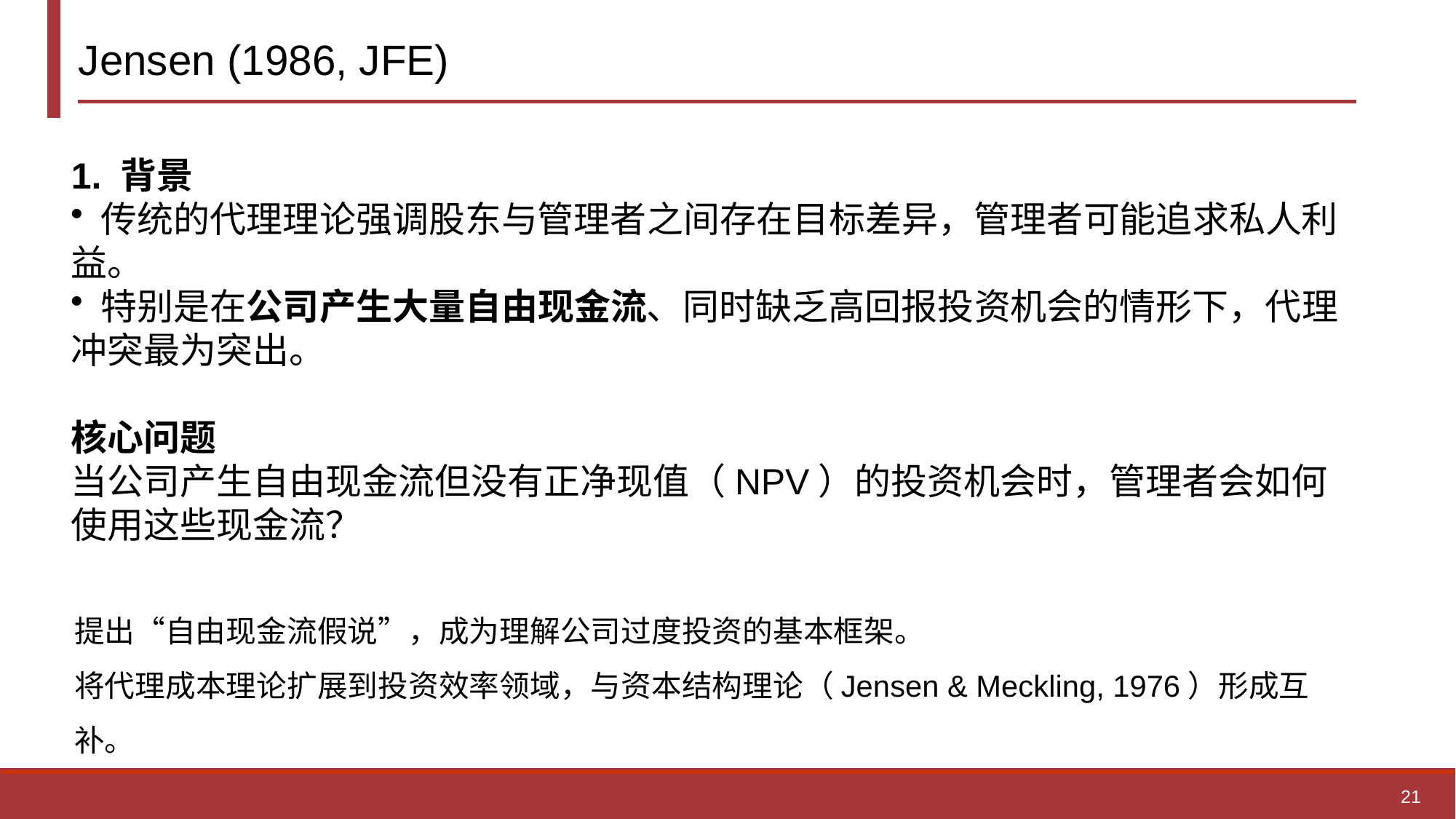

# Jensen (1986, JFE)
1. 背景
 传统的代理理论强调股东与管理者之间存在目标差异，管理者可能追求私人利益。
 特别是在公司产生大量自由现金流、同时缺乏高回报投资机会的情形下，代理冲突最为突出。

核心问题
当公司产生自由现金流但没有正净现值（NPV）的投资机会时，管理者会如何使用这些现金流？
提出“自由现金流假说”，成为理解公司过度投资的基本框架。
将代理成本理论扩展到投资效率领域，与资本结构理论（Jensen & Meckling, 1976）形成互补。
21